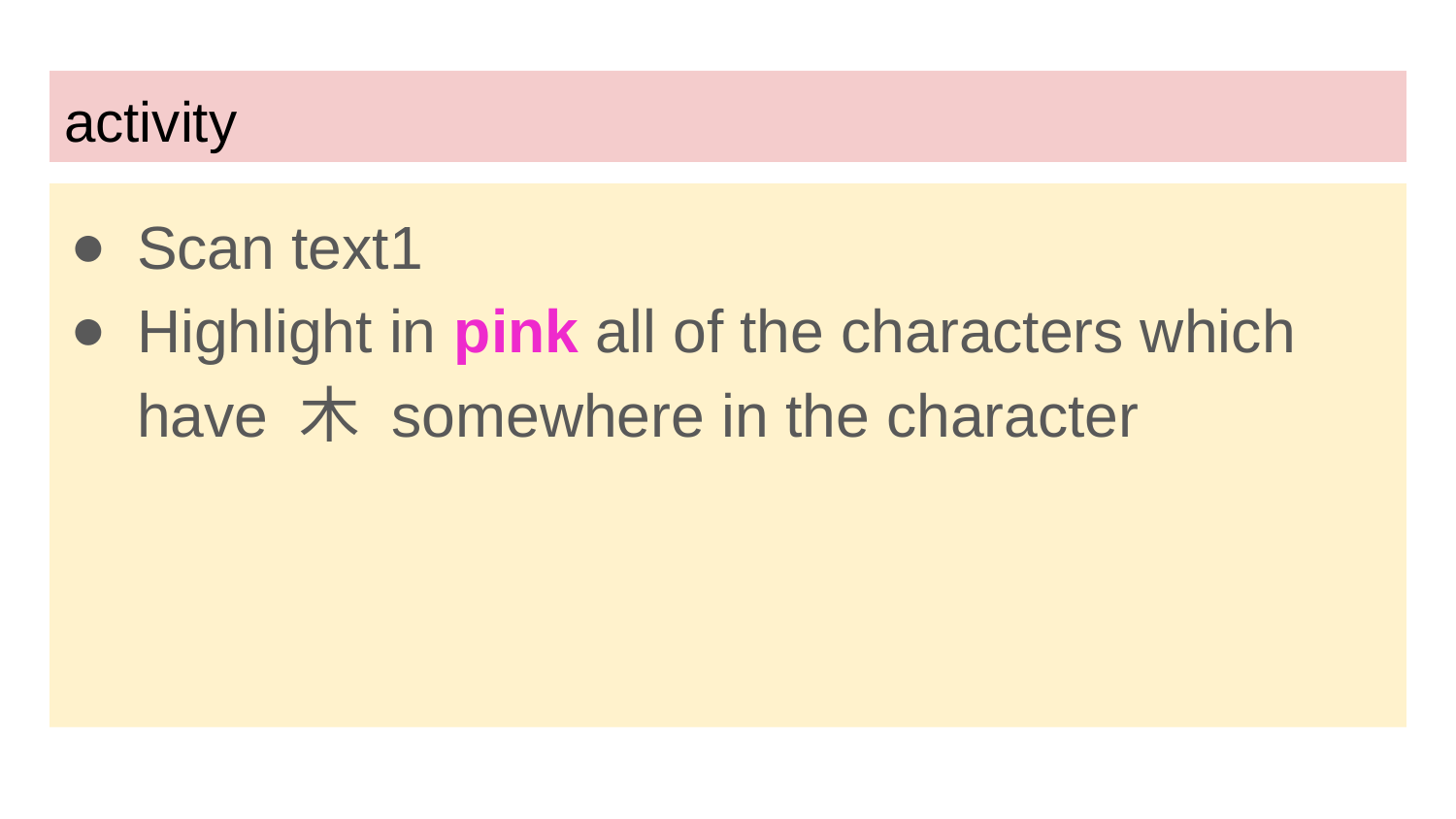

# activity
Scan text1
Highlight in pink all of the characters which have 木 somewhere in the character